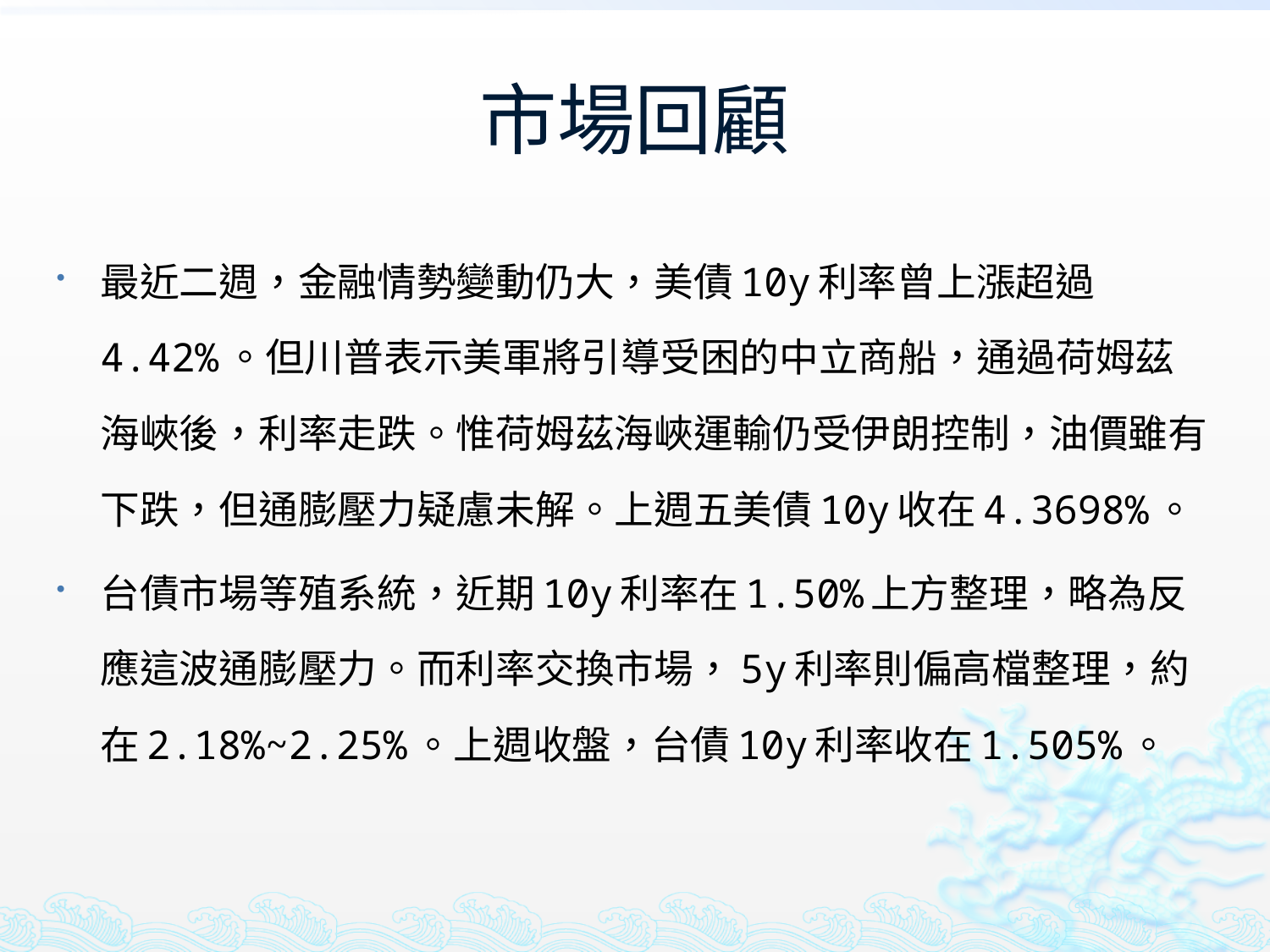

# 市場回顧
最近二週，金融情勢變動仍大，美債10y利率曾上漲超過4.42%。但川普表示美軍將引導受困的中立商船，通過荷姆茲海峽後，利率走跌。惟荷姆茲海峽運輸仍受伊朗控制，油價雖有下跌，但通膨壓力疑慮未解。上週五美債10y收在4.3698%。
台債市場等殖系統，近期10y利率在1.50%上方整理，略為反應這波通膨壓力。而利率交換市場，5y利率則偏高檔整理，約在2.18%~2.25%。上週收盤，台債10y利率收在1.505%。